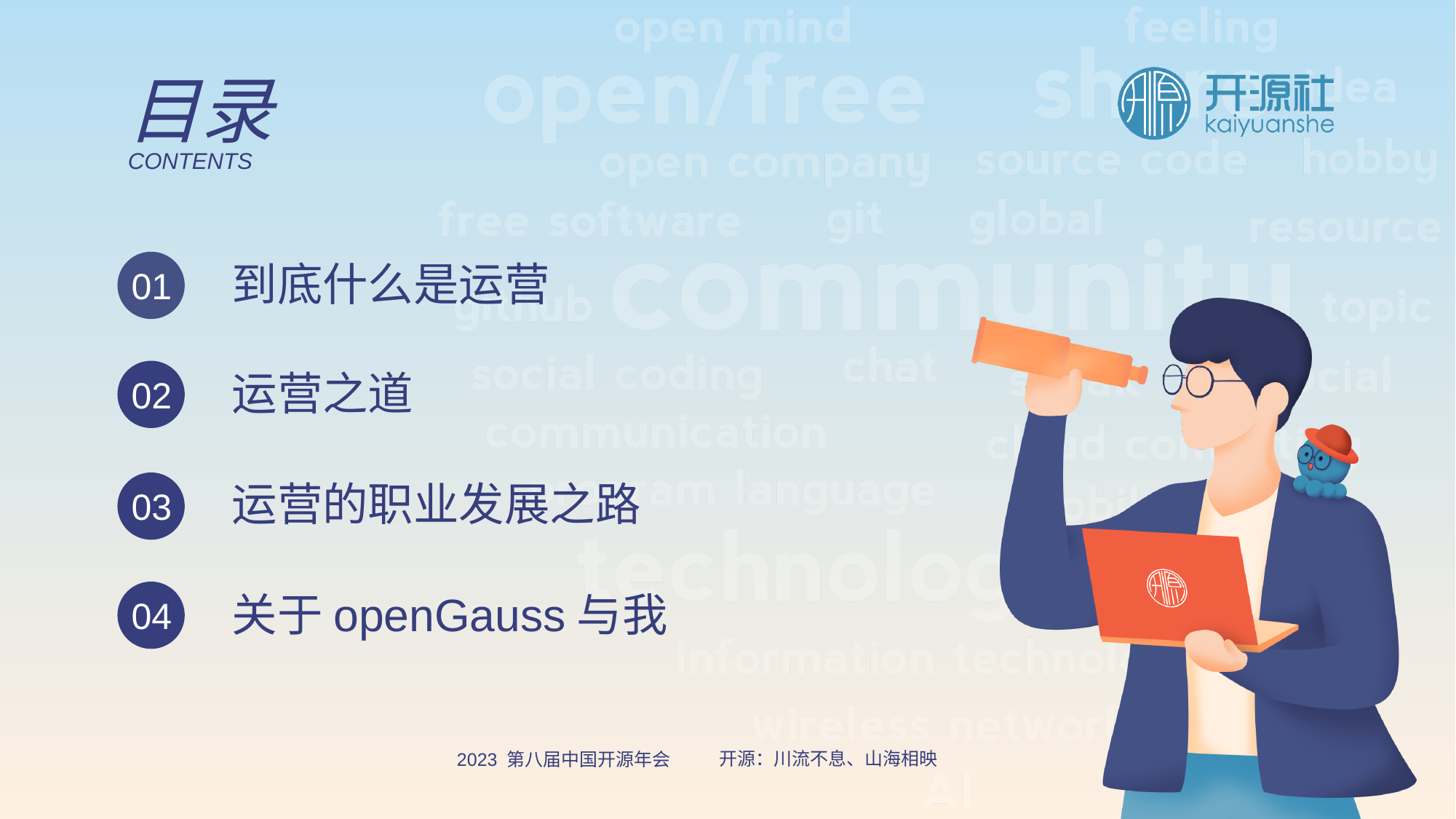

目录
CONTENTS

到底什么是运营
01

运营之道
02

运营的职业发展之路
03

关于openGauss与我
04